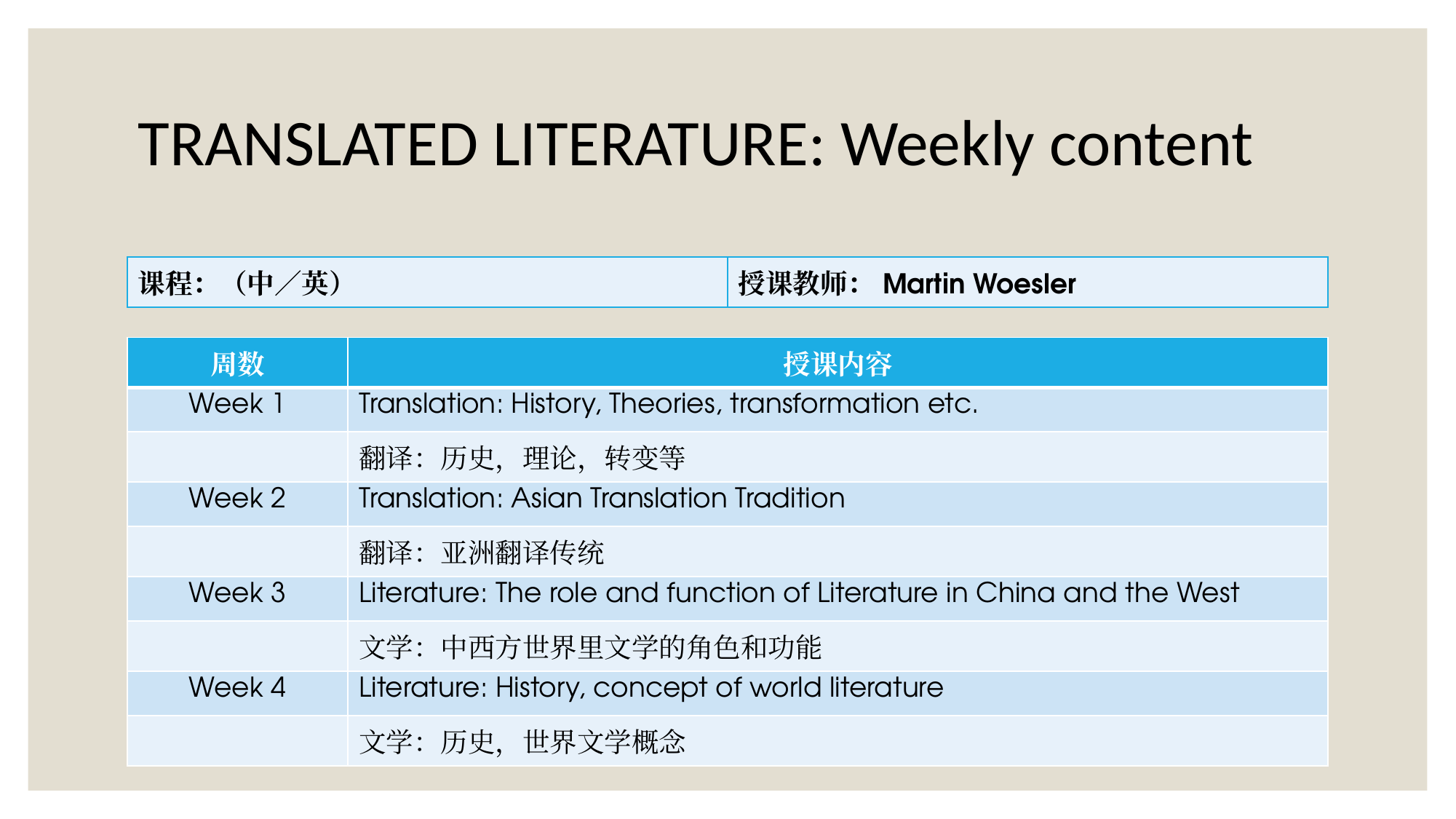

# TRANSLATED LITERATURE: Weekly content
| 课程：（中／英） | 授课教师：Martin Woesler |
| --- | --- |
| 周数 | 授课内容 |
| --- | --- |
| Week 1 | Translation: History, Theories, transformation etc. |
|  | 翻译：历史，理论，转变等 |
| Week 2 | Translation: Asian Translation Tradition |
|  | 翻译：亚洲翻译传统 |
| Week 3 | Literature: The role and function of Literature in China and the West |
|  | 文学：中西方世界里文学的角色和功能 |
| Week 4 | Literature: History, concept of world literature |
|  | 文学：历史，世界文学概念 |